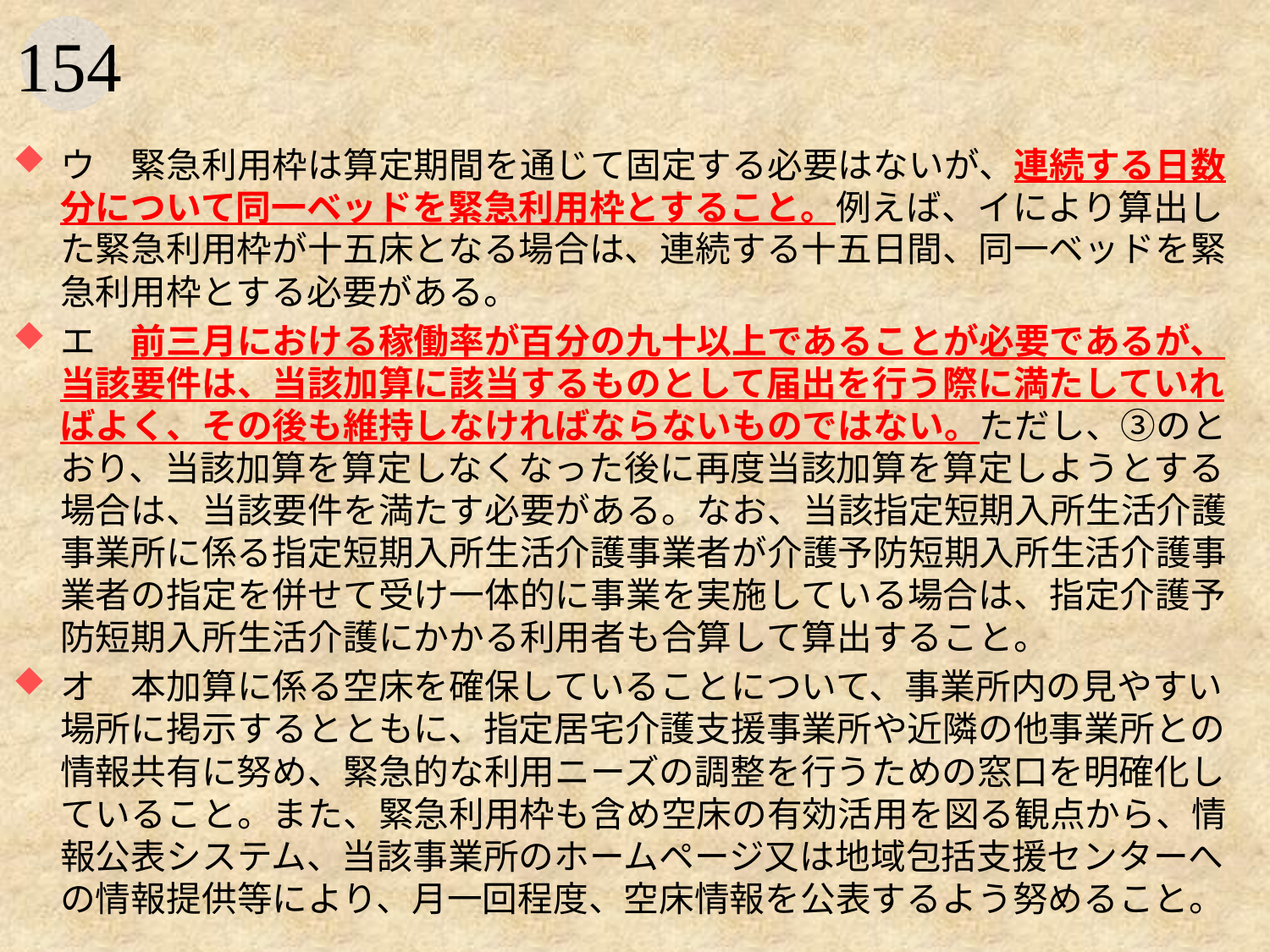

#
ウ　緊急利用枠は算定期間を通じて固定する必要はないが、連続する日数分について同一ベッドを緊急利用枠とすること。例えば、イにより算出した緊急利用枠が十五床となる場合は、連続する十五日間、同一ベッドを緊急利用枠とする必要がある。
エ　前三月における稼働率が百分の九十以上であることが必要であるが、当該要件は、当該加算に該当するものとして届出を行う際に満たしていればよく、その後も維持しなければならないものではない。ただし、③のとおり、当該加算を算定しなくなった後に再度当該加算を算定しようとする場合は、当該要件を満たす必要がある。なお、当該指定短期入所生活介護事業所に係る指定短期入所生活介護事業者が介護予防短期入所生活介護事業者の指定を併せて受け一体的に事業を実施している場合は、指定介護予防短期入所生活介護にかかる利用者も合算して算出すること。
オ　本加算に係る空床を確保していることについて、事業所内の見やすい場所に掲示するとともに、指定居宅介護支援事業所や近隣の他事業所との情報共有に努め、緊急的な利用ニーズの調整を行うための窓口を明確化していること。また、緊急利用枠も含め空床の有効活用を図る観点から、情報公表システム、当該事業所のホームページ又は地域包括支援センターへの情報提供等により、月一回程度、空床情報を公表するよう努めること。